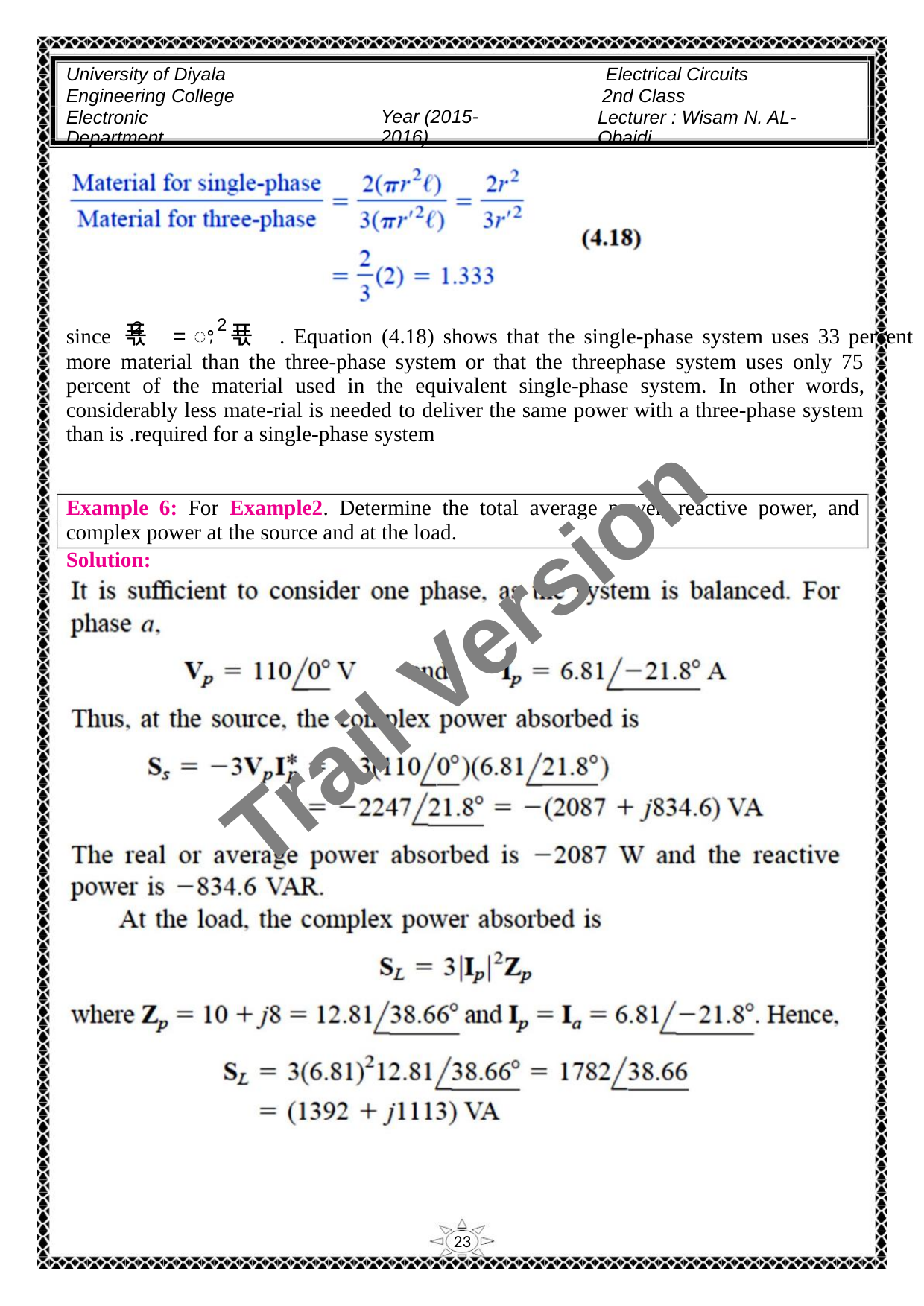

University of Diyala
Engineering College
Electronic Department
Electrical Circuits
2nd Class
Lecturer : Wisam N. AL-Obaidi
Year (2015-2016)
2
′
2
since 푟 = ꢀ 푟 . Equation (4.18) shows that the single-phase system uses 33 percent
more material than the three-phase system or that the threephase system uses only 75
percent of the material used in the equivalent single-phase system. In other words,
considerably less mate-rial is needed to deliver the same power with a three-phase system
than is .required for a single-phase system
Example 6: For Example2. Determine the total average power, reactive power, and
complex power at the source and at the load.
Solution:
Trail Version
Trail Version
Trail Version
Trail Version
Trail Version
Trail Version
Trail Version
Trail Version
Trail Version
Trail Version
Trail Version
Trail Version
Trail Version
23